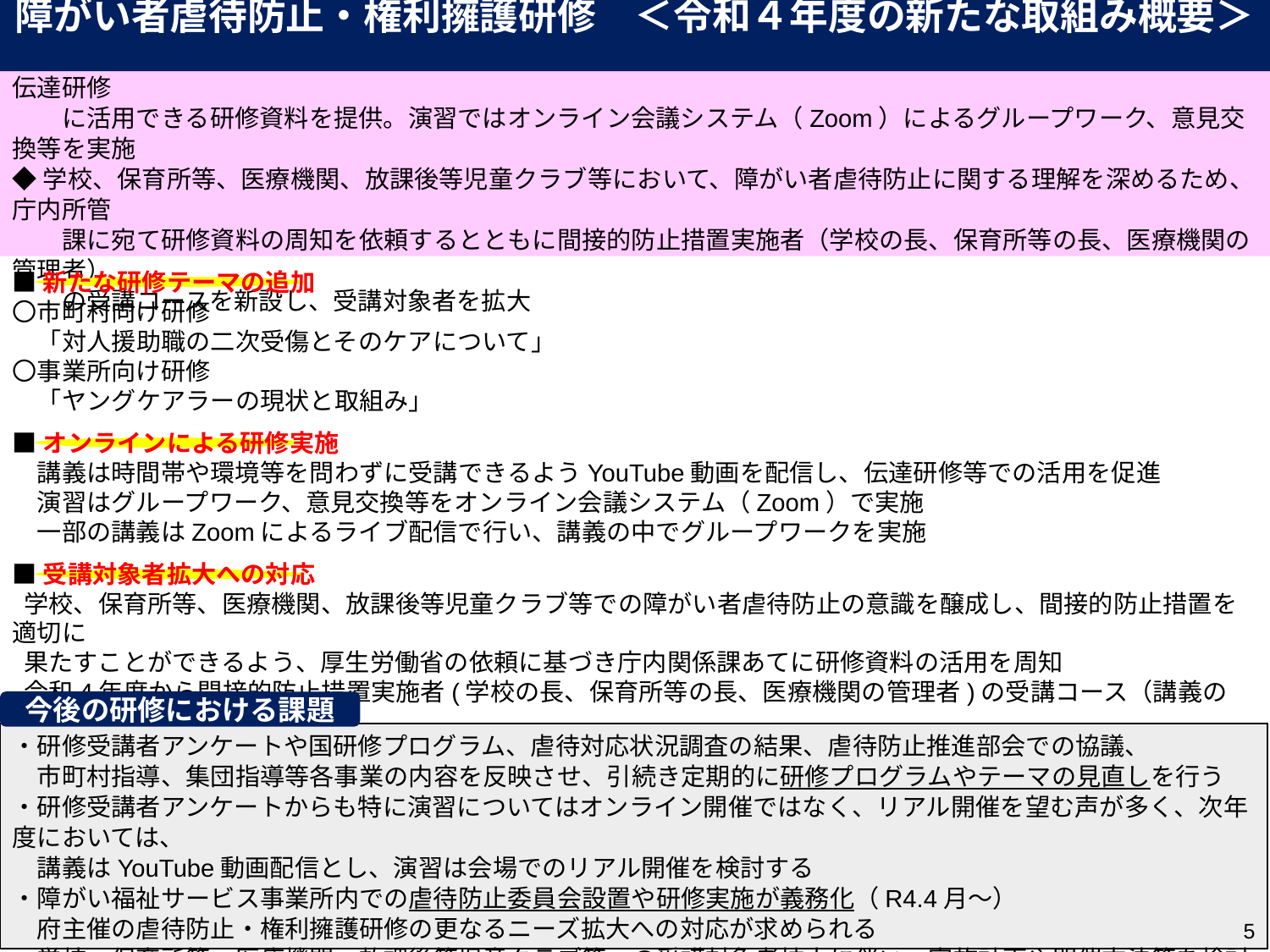

障がい者虐待防止・権利擁護研修　＜令和４年度の新たな取組み概要＞
◆これまでの受講者アンケートや部会での委員意見をふまえ、新たなテーマを追加
◆新型コロナウイルスの感染拡大状況を鑑み、 YouTube動画等を活用し、時間帯や環境等を問わずに視聴し、伝達研修
　　に活用できる研修資料を提供。演習ではオンライン会議システム（Zoom）によるグループワーク、意見交換等を実施
◆学校、保育所等、医療機関、放課後等児童クラブ等において、障がい者虐待防止に関する理解を深めるため、庁内所管
　　課に宛て研修資料の周知を依頼するとともに間接的防止措置実施者（学校の長、保育所等の長、医療機関の管理者）
　　の受講コースを新設し、受講対象者を拡大
■新たな研修テーマの追加
〇市町村向け研修
　「対人援助職の二次受傷とそのケアについて」
〇事業所向け研修
　「ヤングケアラーの現状と取組み」

■オンラインによる研修実施
　講義は時間帯や環境等を問わずに受講できるようYouTube動画を配信し、伝達研修等での活用を促進
　演習はグループワーク、意見交換等をオンライン会議システム（Zoom）で実施
　一部の講義はZoomによるライブ配信で行い、講義の中でグループワークを実施

■受講対象者拡大への対応
 学校、保育所等、医療機関、放課後等児童クラブ等での障がい者虐待防止の意識を醸成し、間接的防止措置を適切に
 果たすことができるよう、厚生労働省の依頼に基づき庁内関係課あてに研修資料の活用を周知
 令和4年度から間接的防止措置実施者(学校の長、保育所等の長、医療機関の管理者)の受講コース（講義のみ）新設

今後の研修における課題
・研修受講者アンケートや国研修プログラム、虐待対応状況調査の結果、虐待防止推進部会での協議、
　市町村指導、集団指導等各事業の内容を反映させ、引続き定期的に研修プログラムやテーマの見直しを行う
・研修受講者アンケートからも特に演習についてはオンライン開催ではなく、リアル開催を望む声が多く、次年度においては、
　講義はYouTube動画配信とし、演習は会場でのリアル開催を検討する
・障がい福祉サービス事業所内での虐待防止委員会設置や研修実施が義務化（R4.4月～）
　府主催の虐待防止・権利擁護研修の更なるニーズ拡大への対応が求められる
・学校、保育所等、医療機関、放課後等児童クラブ等への受講対象者拡大に伴い、実施計画や開催方法等を検討する

5